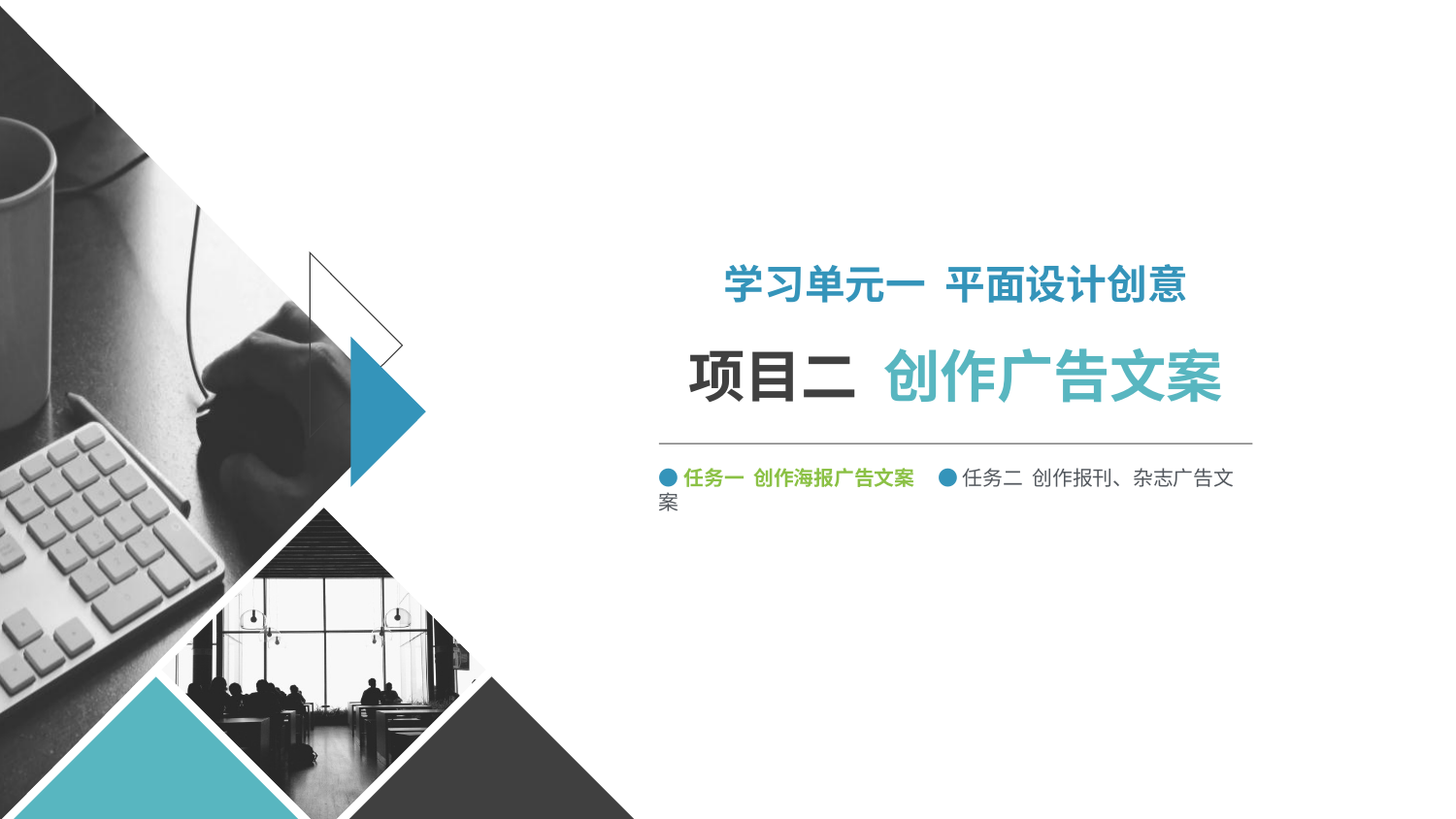

学习单元一  平面设计创意

项目二  创作广告文案

●任务一  创作海报广告文案     ● 任务二  创作报刊、杂志广告文案